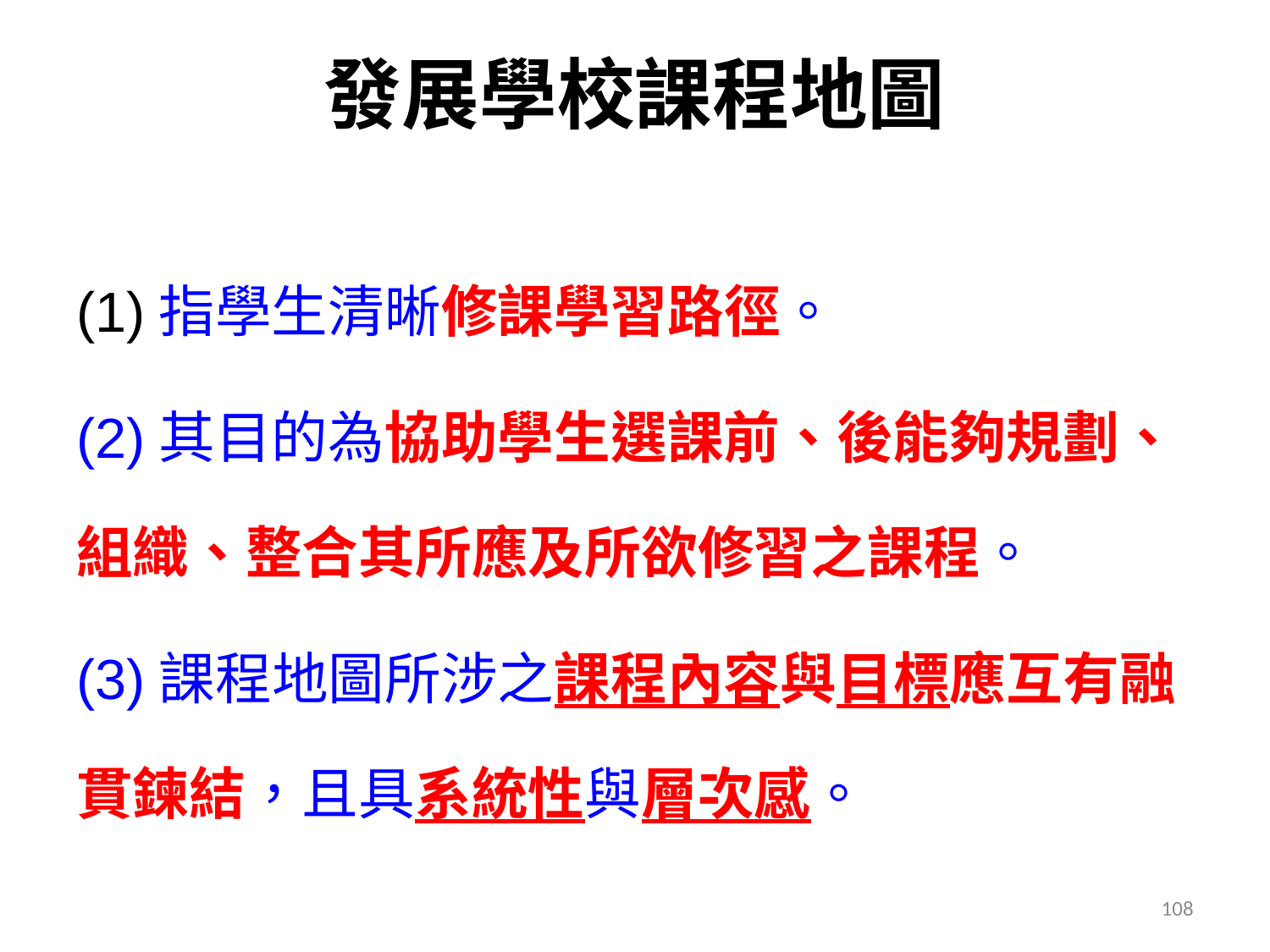

# 發展學校課程地圖
(1)指學生清晰修課學習路徑。
(2)其目的為協助學生選課前、後能夠規劃、組織、整合其所應及所欲修習之課程。
(3)課程地圖所涉之課程內容與目標應互有融貫鍊結，且具系統性與層次感。

108